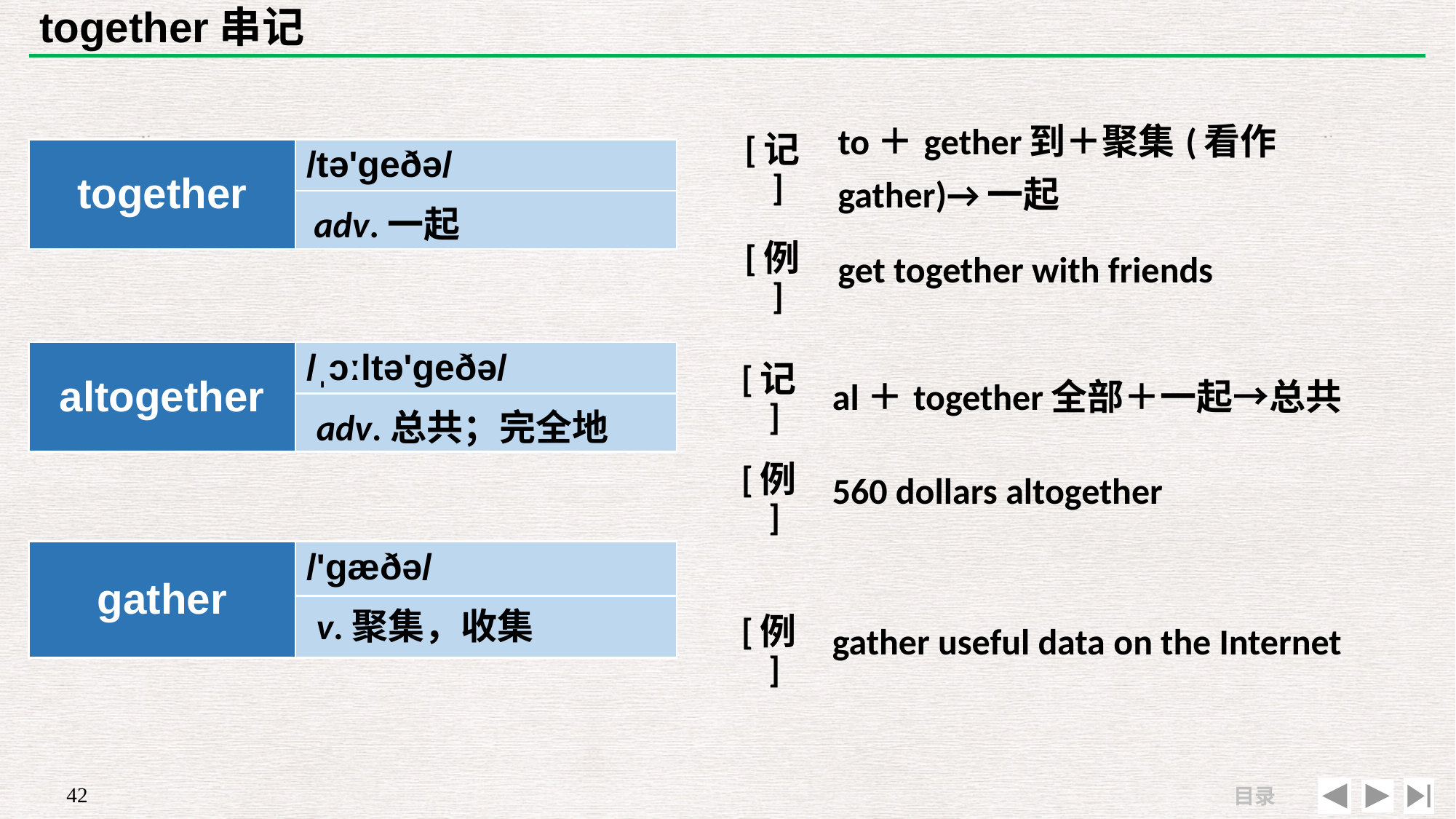

# together串记

| [记] | to＋gether到＋聚集(看作gather)→一起 |
| --- | --- |
| [例] | get together with friends |
| together | /tə'ɡeðə/ |
| --- | --- |
|  |  |
adv.一起
| altogether | /ˌɔːltə'ɡeðə/ |
| --- | --- |
|  |  |
| [记] | al＋together全部＋一起→总共 |
| --- | --- |
| [例] | 560 dollars altogether |
adv.总共；完全地
| gather | /'ɡæðə/ |
| --- | --- |
|  |  |
|  |  |
| --- | --- |
| [例] | gather useful data on the Internet |
v.聚集，收集